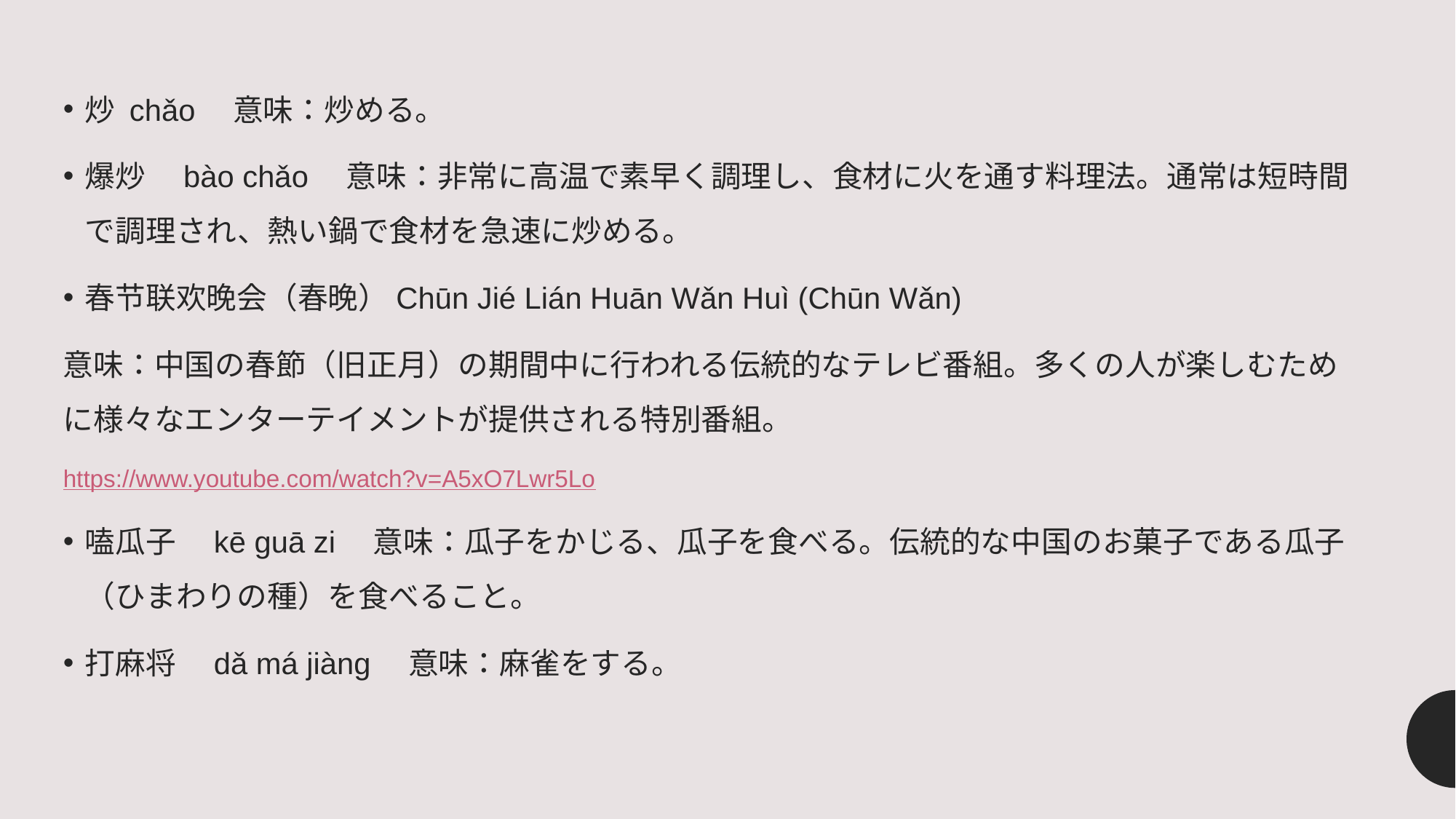

炒 chǎo　意味：炒める。
爆炒　bào chǎo　意味：非常に高温で素早く調理し、食材に火を通す料理法。通常は短時間で調理され、熱い鍋で食材を急速に炒める。
春节联欢晚会（春晚）Chūn Jié Lián Huān Wǎn Huì (Chūn Wǎn)
意味：中国の春節（旧正月）の期間中に行われる伝統的なテレビ番組。多くの人が楽しむために様々なエンターテイメントが提供される特別番組。
https://www.youtube.com/watch?v=A5xO7Lwr5Lo
嗑瓜子　kē guā zi　意味：瓜子をかじる、瓜子を食べる。伝統的な中国のお菓子である瓜子（ひまわりの種）を食べること。
打麻将　dǎ má jiàng　意味：麻雀をする。